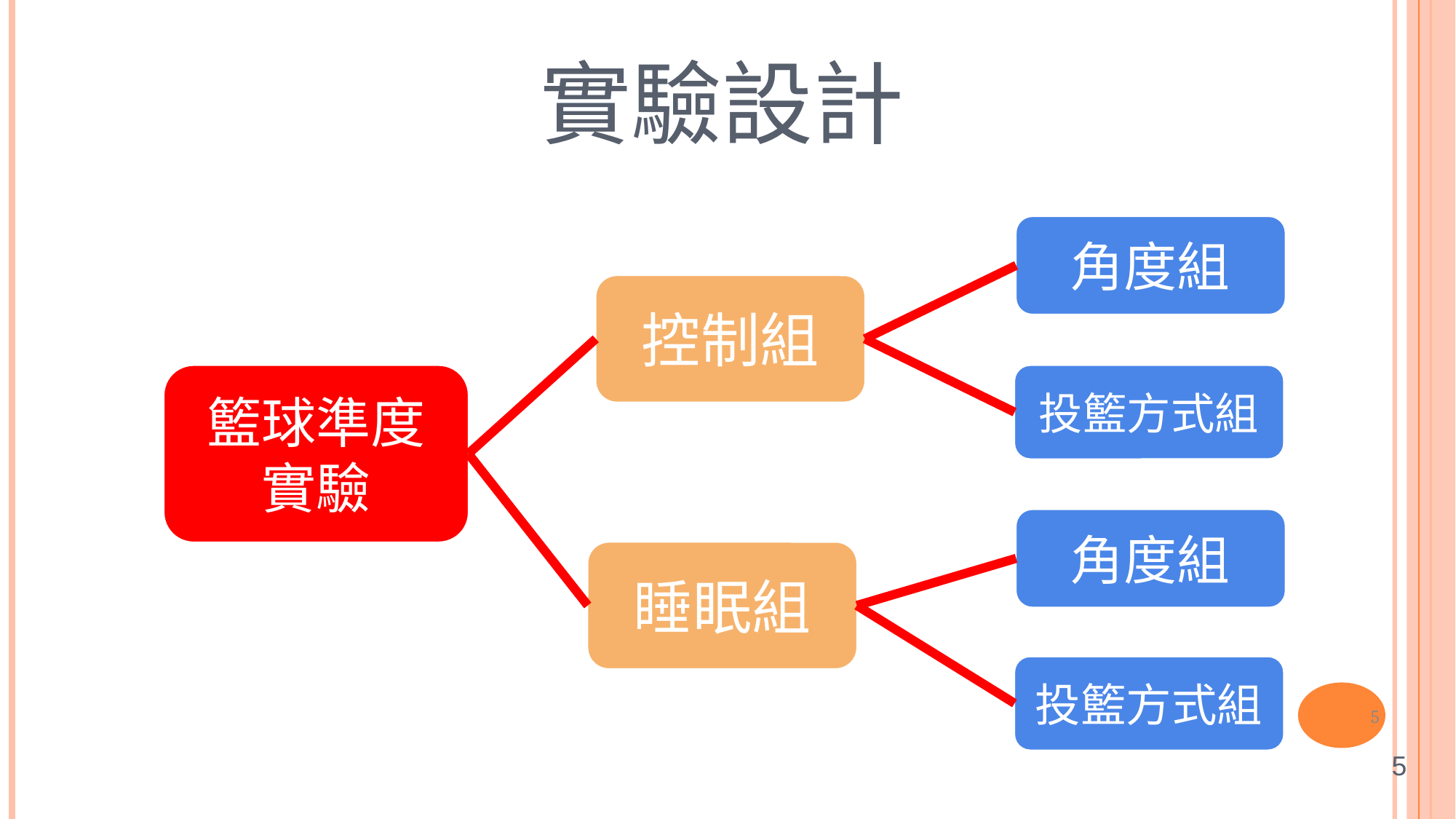

# 實驗設計
角度組
控制組
籃球準度實驗
投籃方式組
角度組
睡眠組
投籃方式組
5
5